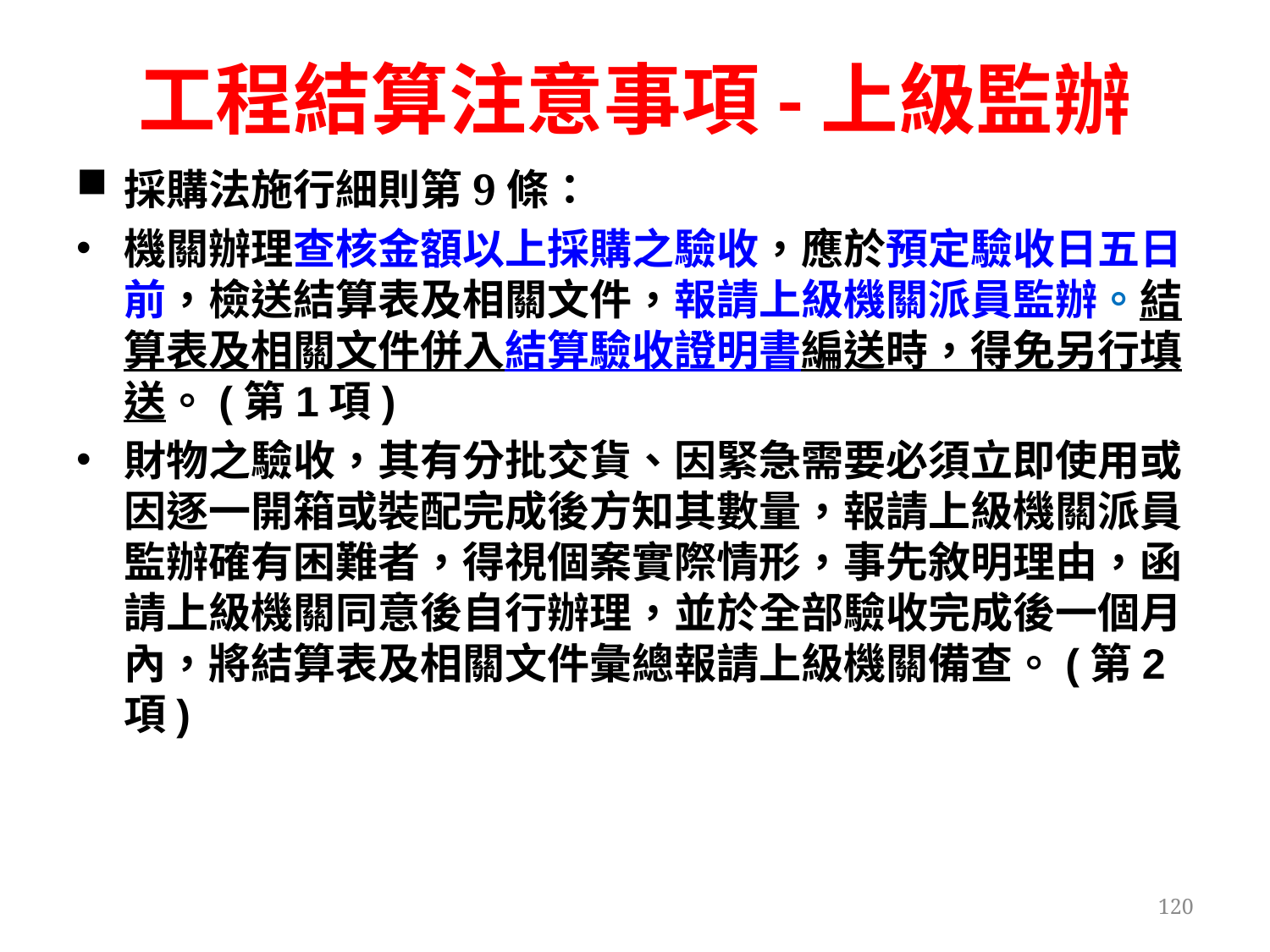

# 工程結算注意事項-上級監辦
採購法施行細則第9條：
機關辦理查核金額以上採購之驗收，應於預定驗收日五日前，檢送結算表及相關文件，報請上級機關派員監辦。結算表及相關文件併入結算驗收證明書編送時，得免另行填送。(第1項)
財物之驗收，其有分批交貨、因緊急需要必須立即使用或因逐一開箱或裝配完成後方知其數量，報請上級機關派員監辦確有困難者，得視個案實際情形，事先敘明理由，函請上級機關同意後自行辦理，並於全部驗收完成後一個月內，將結算表及相關文件彙總報請上級機關備查。(第2項)
120